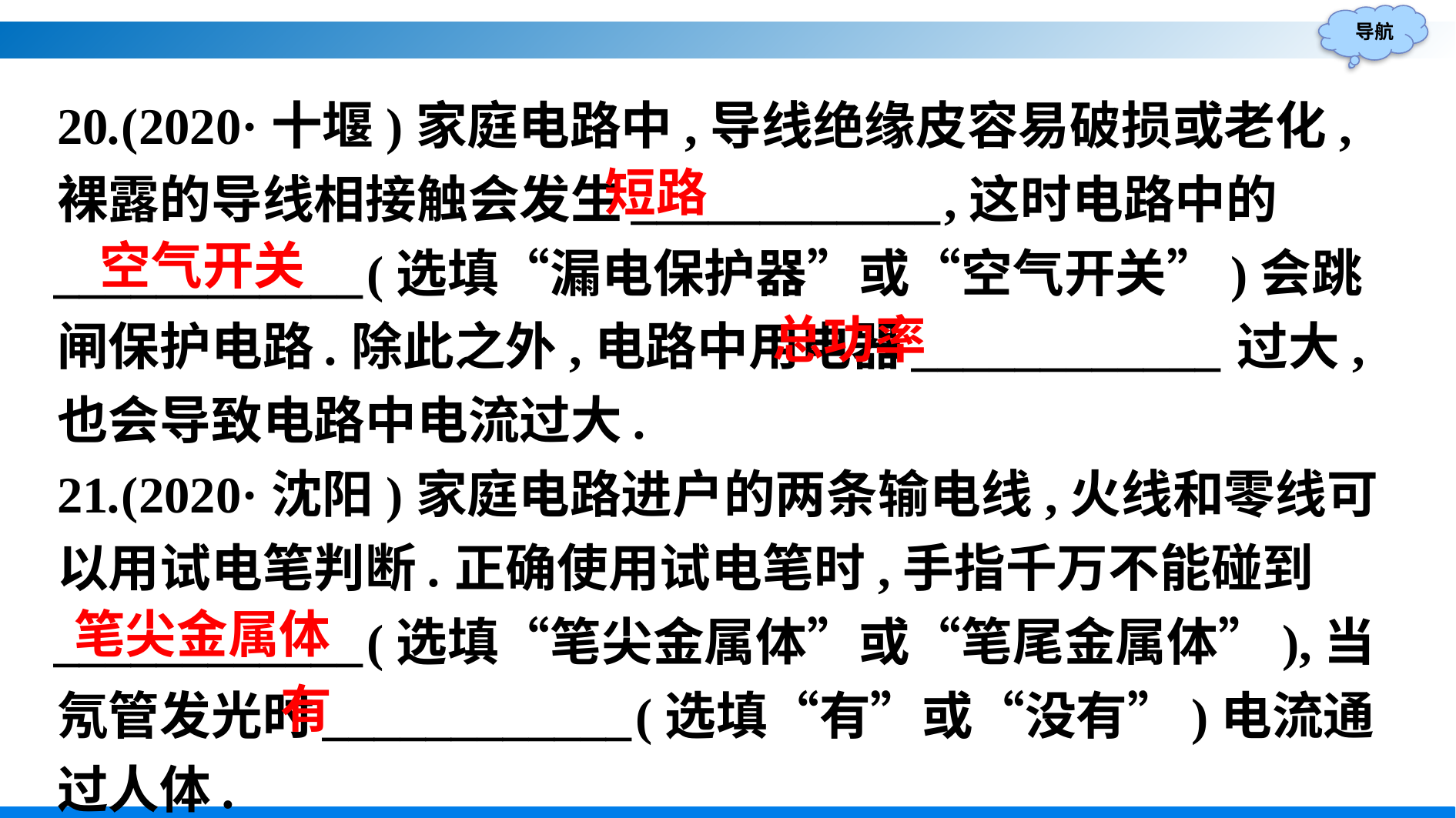

20.(2020·十堰)家庭电路中,导线绝缘皮容易破损或老化,裸露的导线相接触会发生____________,这时电路中的____________(选填“漏电保护器”或“空气开关”)会跳闸保护电路.除此之外,电路中用电器____________过大,也会导致电路中电流过大.
21.(2020·沈阳)家庭电路进户的两条输电线,火线和零线可以用试电笔判断.正确使用试电笔时,手指千万不能碰到____________(选填“笔尖金属体”或“笔尾金属体”),当氖管发光时____________(选填“有”或“没有”)电流通过人体.
短路
空气开关
总功率
笔尖金属体
有